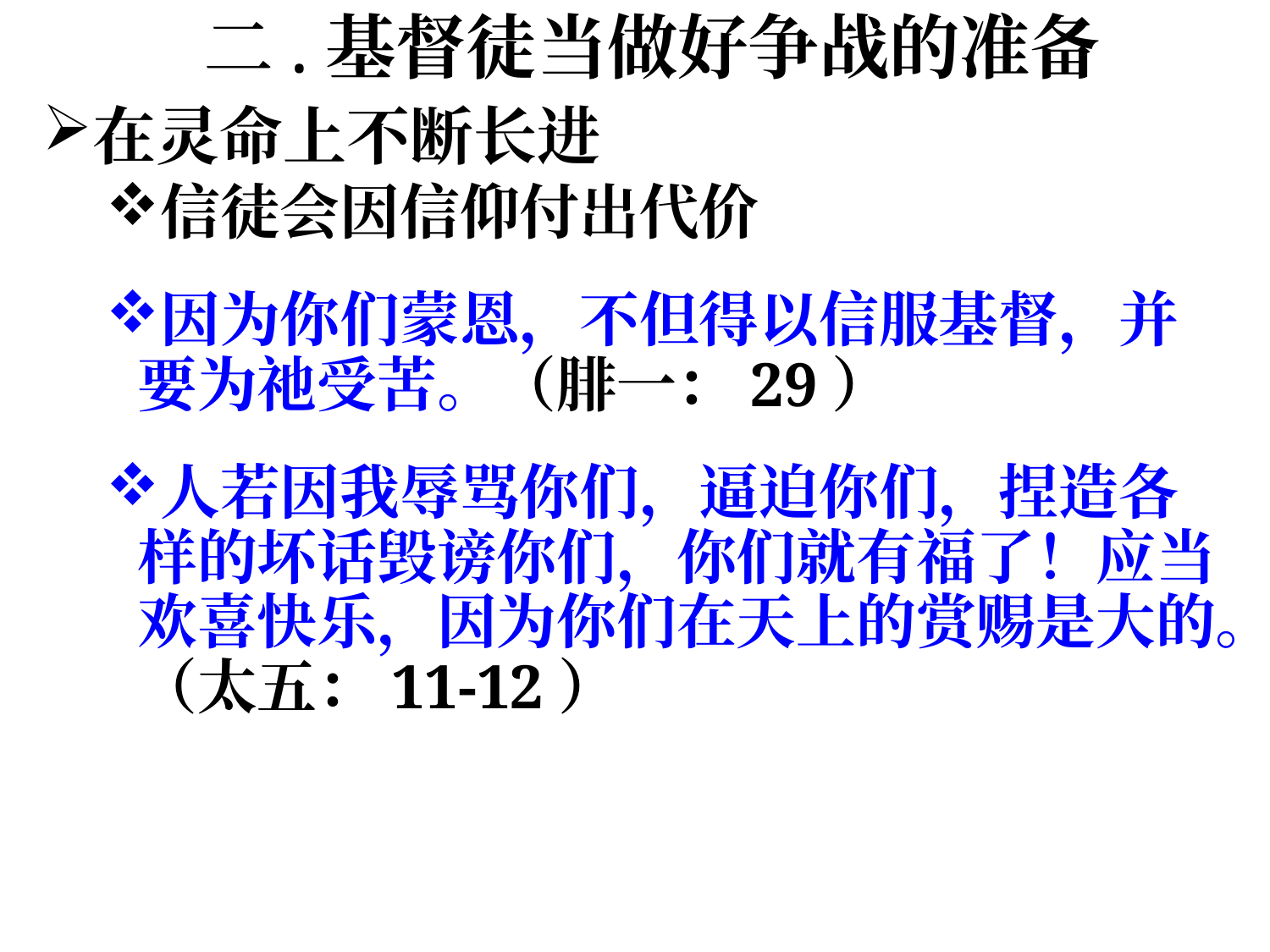

# 二.基督徒当做好争战的准备
在灵命上不断长进
信徒会因信仰付出代价

因为你们蒙恩，不但得以信服基督，并要为祂受苦。（腓一：29）

人若因我辱骂你们，逼迫你们，捏造各样的坏话毁谤你们，你们就有福了！应当欢喜快乐，因为你们在天上的赏赐是大的。（太五：11-12）